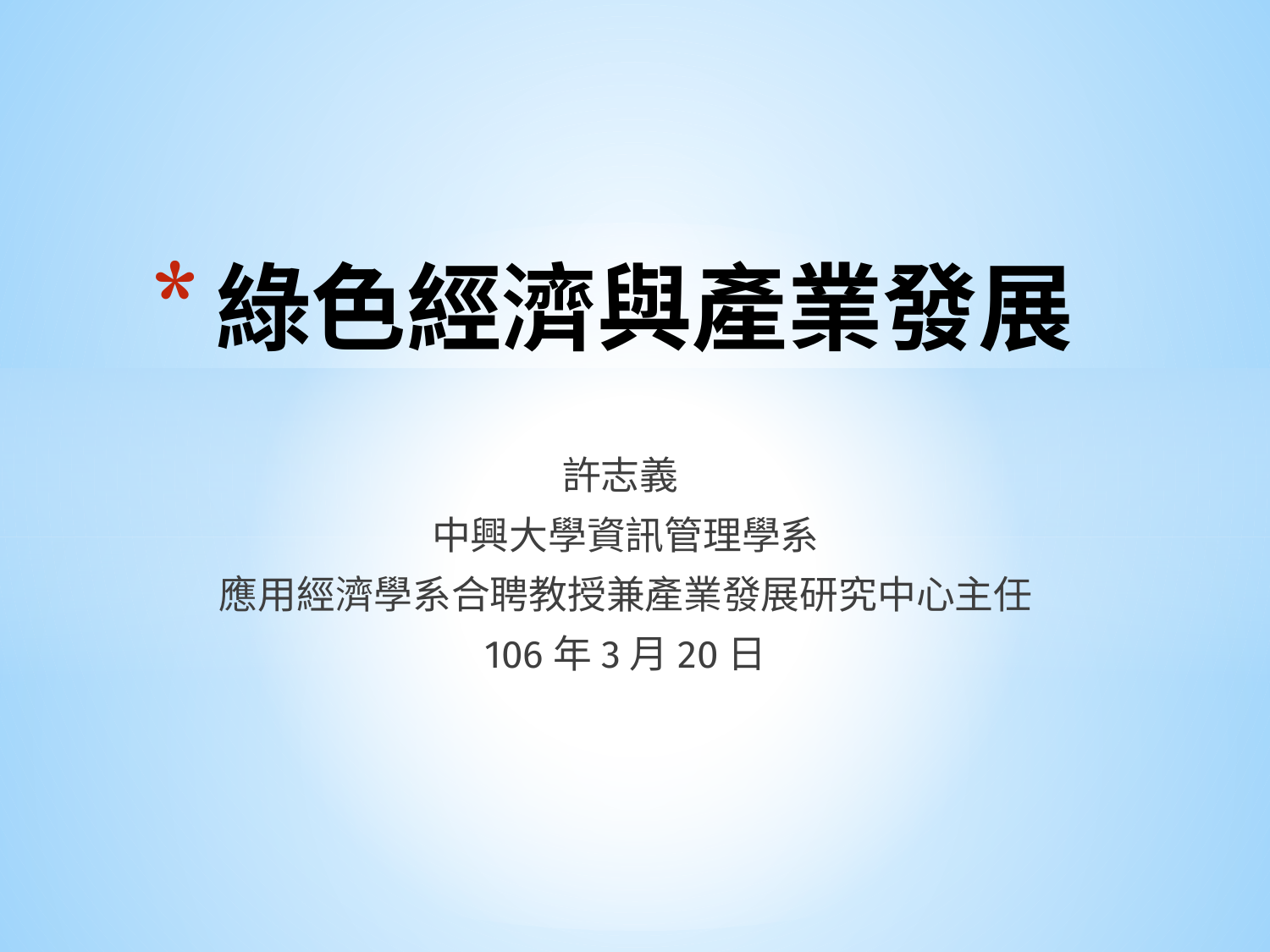

# 綠色經濟與產業發展
許志義
中興大學資訊管理學系
應用經濟學系合聘教授兼產業發展研究中心主任
106年3月20日